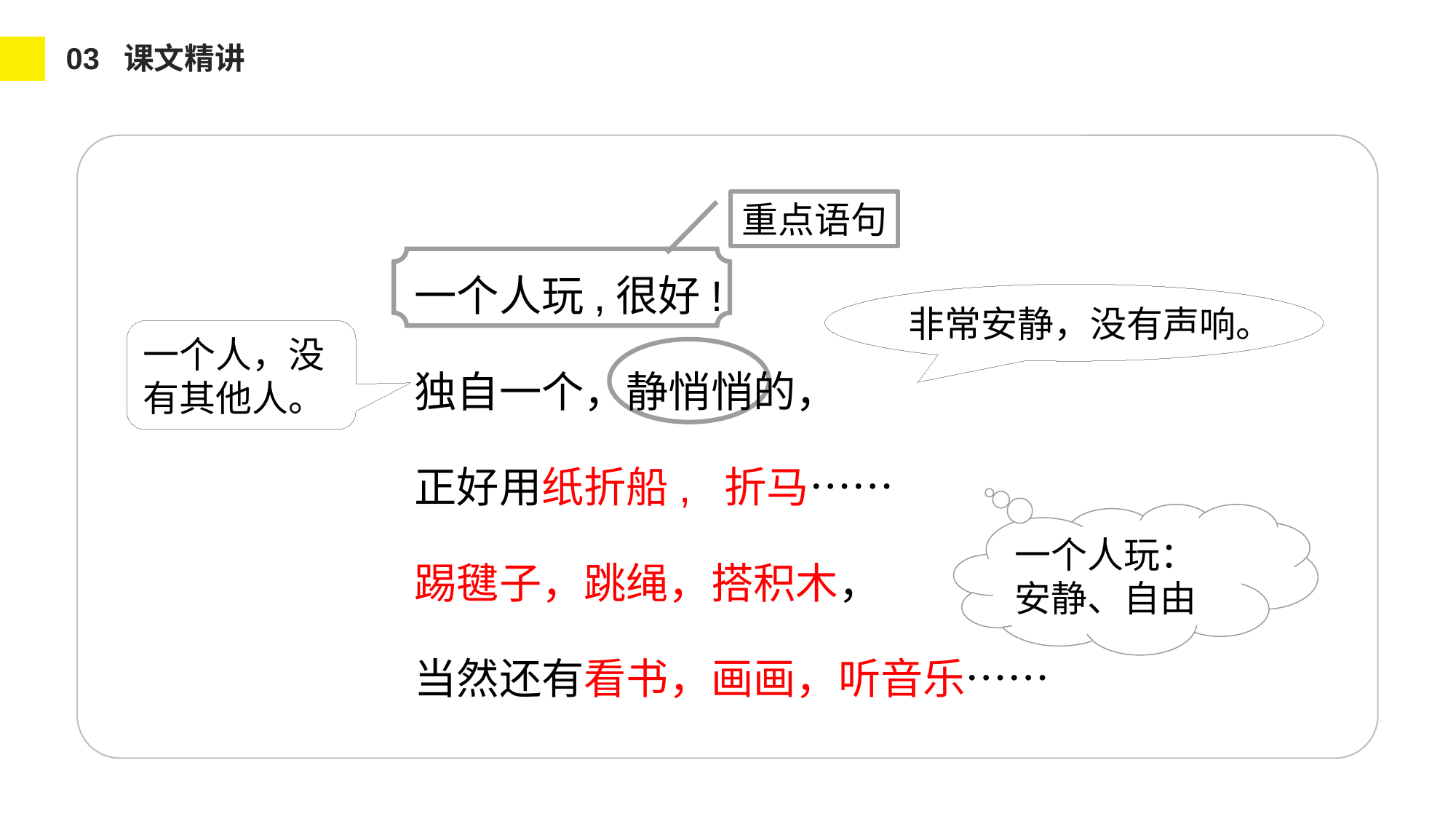

03  课文精讲

重点语句
一个人玩,很好!
独自一个，静悄悄的，
正好用纸折船,  折马……
踢毽子，跳绳，搭积木，
当然还有看书，画画，听音乐……

非常安静，没有声响。
一个人，没有其他人。

一个人玩：安静、自由